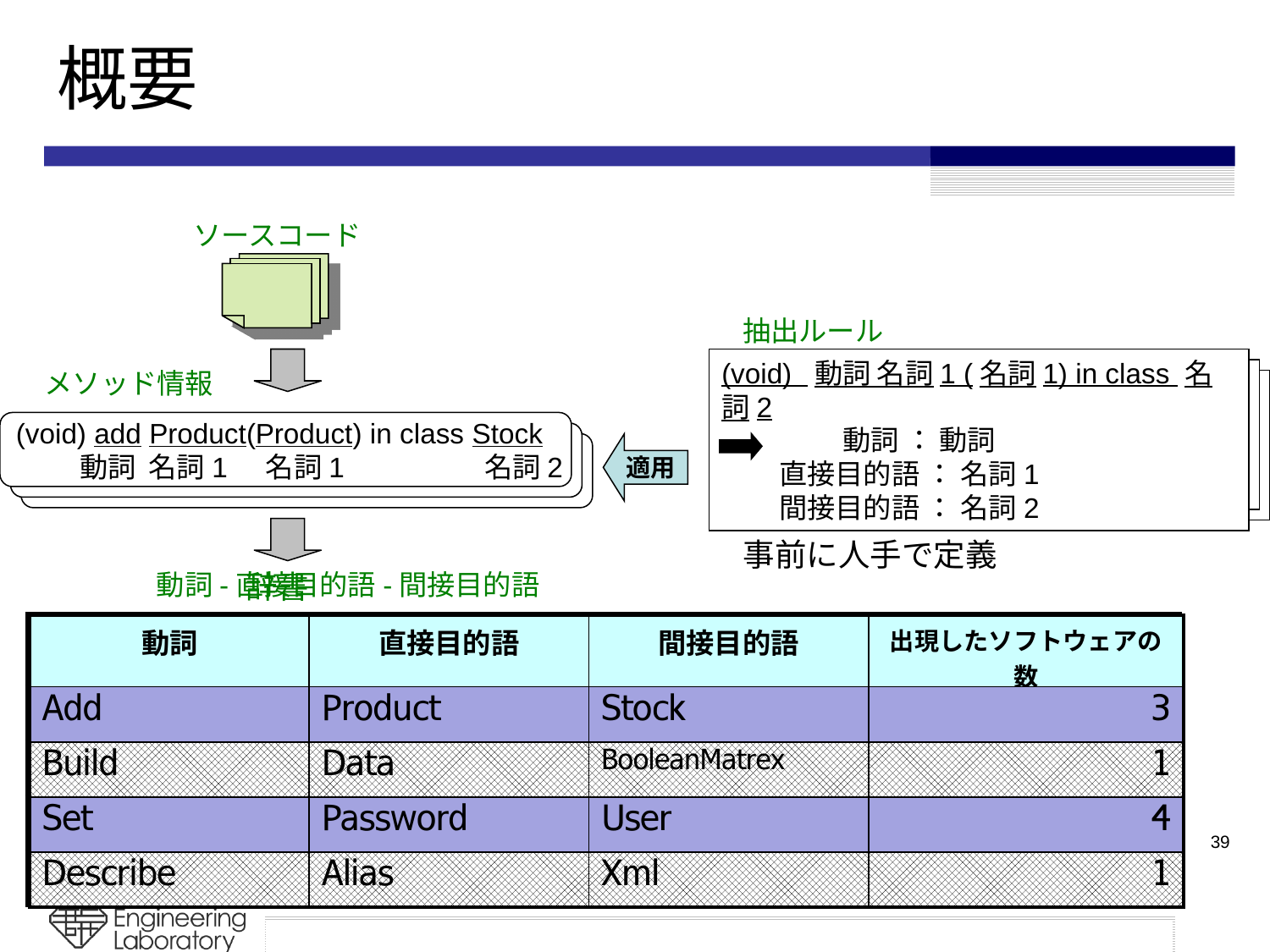

# 概要

ソースコード

抽出ルール

(void)  動詞 名詞1 (名詞1) in class 名詞2
                  動詞 ： 動詞
        直接目的語 ： 名詞1
        間接目的語 ： 名詞2
メソッド情報

(void) add Product(Product) in class Stock
         動詞  名詞1    名詞1                 名詞2

適用

事前に人手で定義
動詞-直接目的語-間接目的語
辞書
| 動詞 | 直接目的語 | 間接目的語 | 出現したソフトウェアの数 |
| --- | --- | --- | --- |
| Add | Product | Stock | 3 |
| Build | Data | BooleanMatrex | 1 |
| Set | Password | User | 4 |
| Describe | Alias | Xml | 1 |
| 動詞 | 直接目的語 | 間接目的語 | 出現したソフトウェアの数 |
| --- | --- | --- | --- |
| Add | Product | Stock | 3 |
| Build | Data | BooleanMatrex | 1 |
| Set | Password | User | 4 |
| Describe | Alias | Xml | 1 |
39